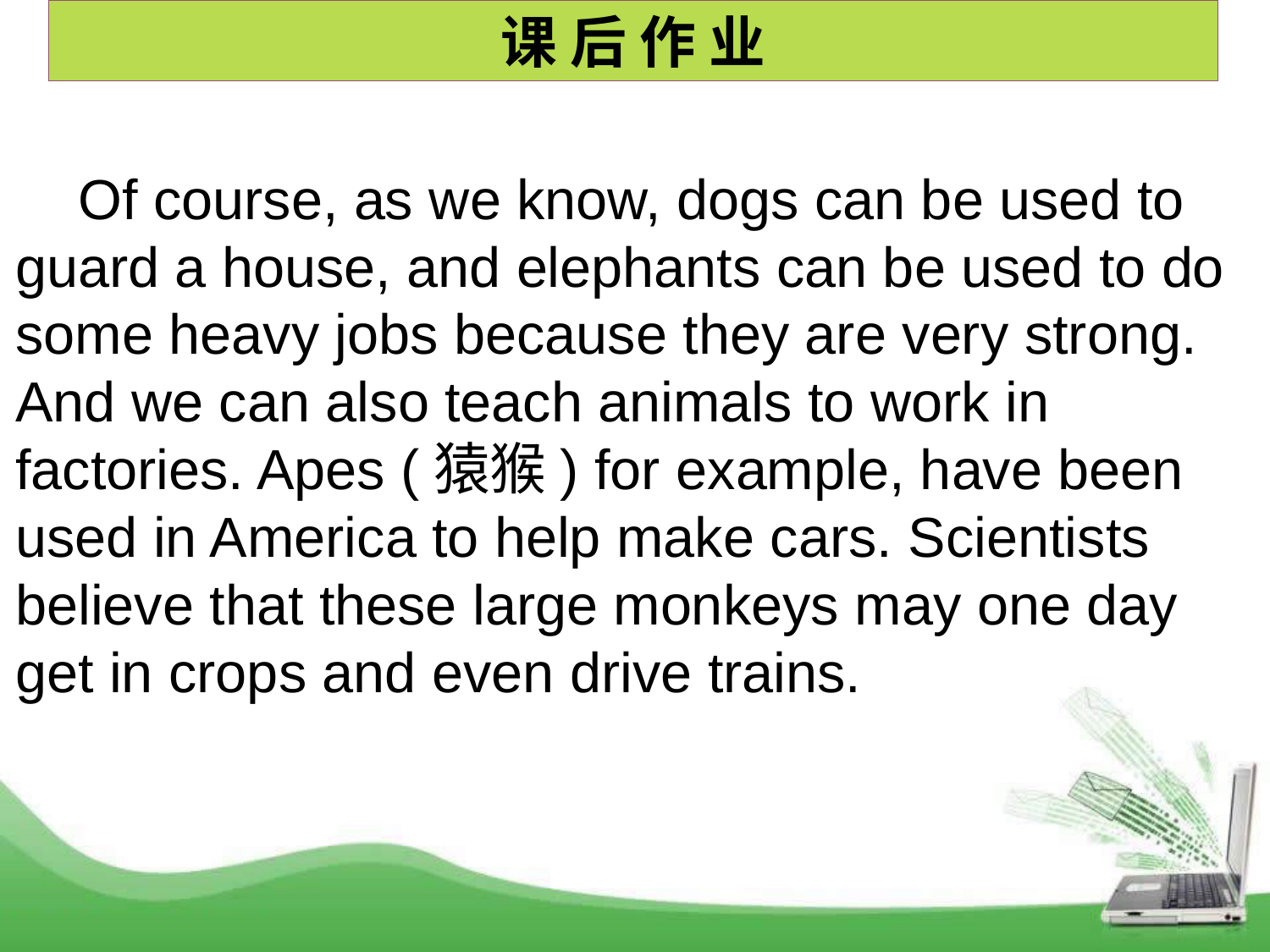

课 后 作 业
    Of course, as we know, dogs can be used to guard a house, and elephants can be used to do some heavy jobs because they are very strong. And we can also teach animals to work in factories. Apes (猿猴) for example, have been used in America to help make cars. Scientists believe that these large monkeys may one day get in crops and even drive trains.